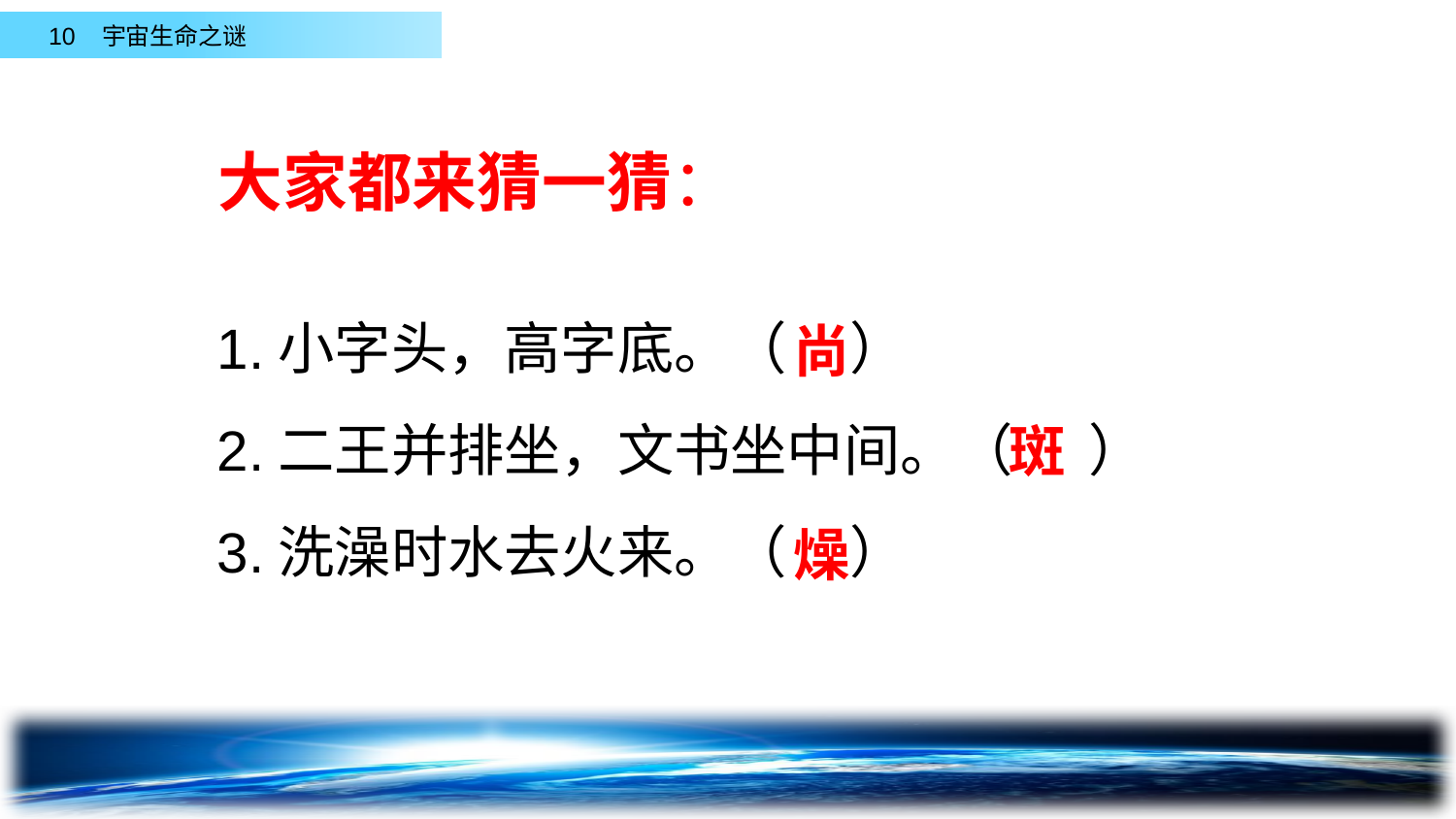

大家都来猜一猜：
1.小字头，高字底。（     ）
2.二王并排坐，文书坐中间。（      ）
3.洗澡时水去火来。（     ）
尚
斑
燥